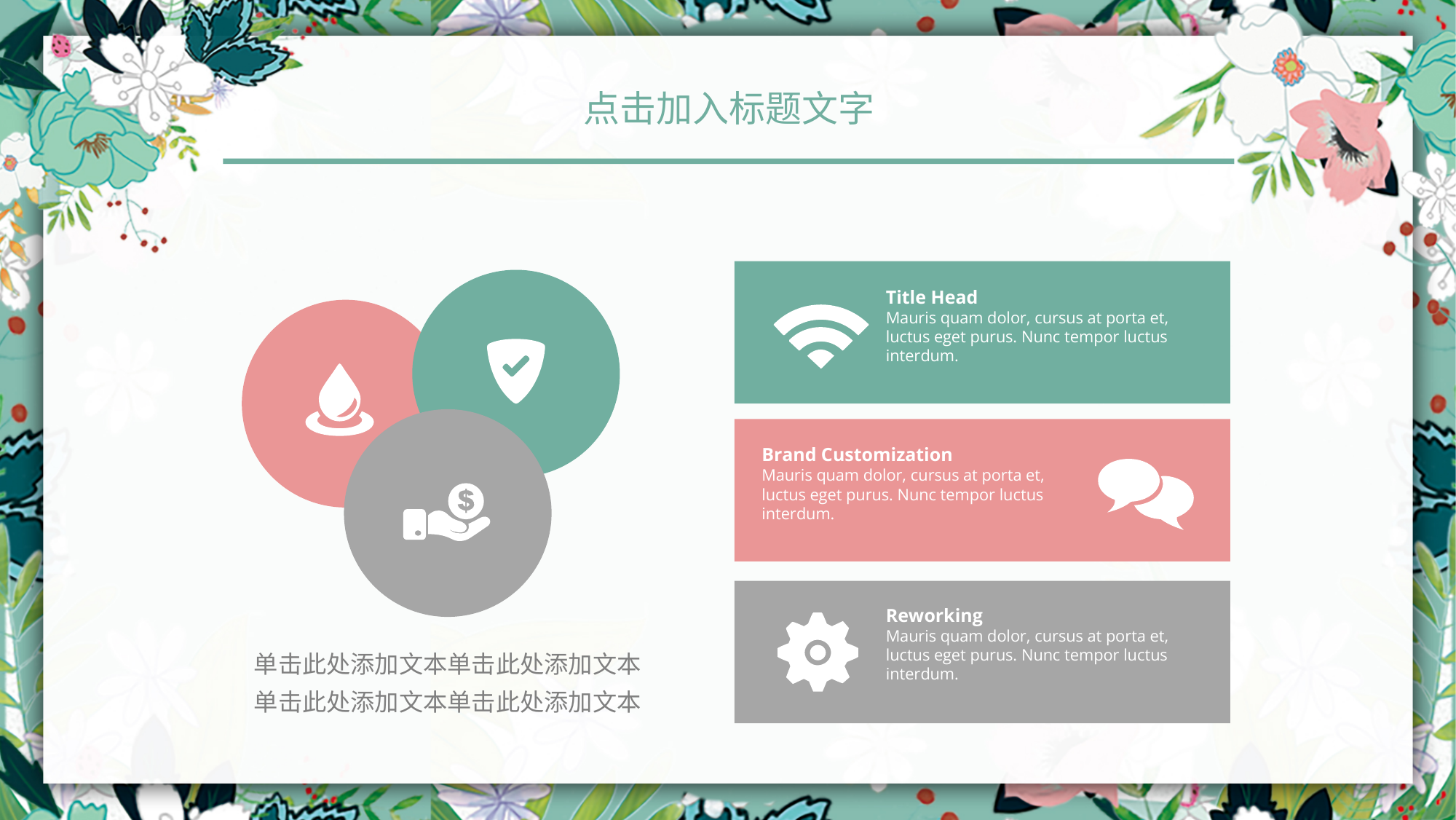

点击加入标题文字

Title Head
Mauris quam dolor, cursus at porta et, luctus eget purus. Nunc tempor luctus interdum.

Brand Customization
Mauris quam dolor, cursus at porta et, luctus eget purus. Nunc tempor luctus interdum.

Reworking
Mauris quam dolor, cursus at porta et, luctus eget purus. Nunc tempor luctus interdum.

单击此处添加文本单击此处添加文本
单击此处添加文本单击此处添加文本